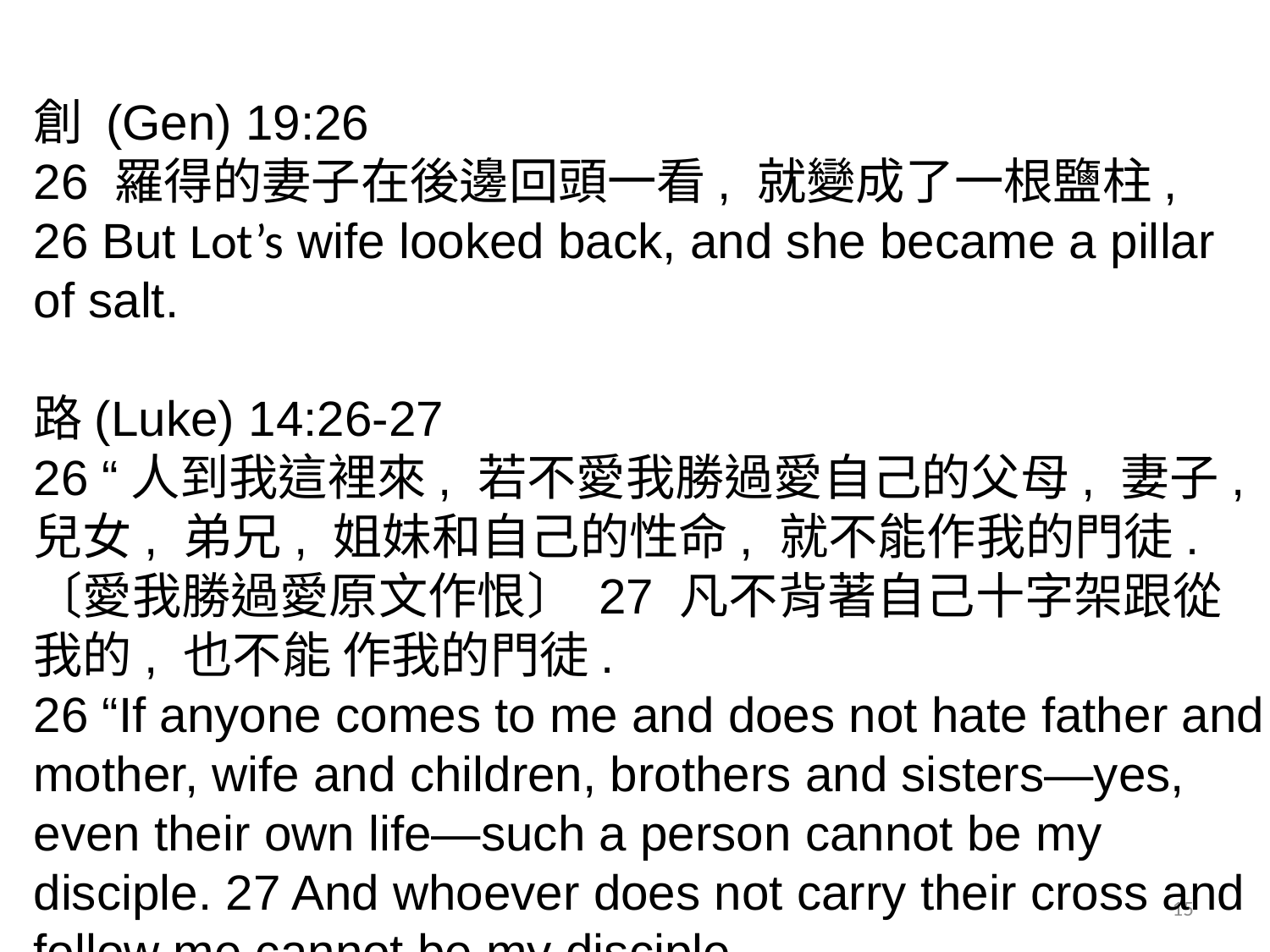

創 (Gen) 19:26
26 羅得的妻子在後邊回頭一看, 就變成了一根鹽柱,
26 But Lot’s wife looked back, and she became a pillar of salt.

路(Luke) 14:26-27
26 “人到我這裡來, 若不愛我勝過愛自己的父母, 妻子, 兒女, 弟兄, 姐妹和自己的性命, 就不能作我的門徒. 〔愛我勝過愛原文作恨〕 27 凡不背著自己十字架跟從我的, 也不能 作我的門徒.
26 “If anyone comes to me and does not hate father and mother, wife and children, brothers and sisters—yes, even their own life—such a person cannot be my disciple. 27 And whoever does not carry their cross and follow me cannot be my disciple.

15